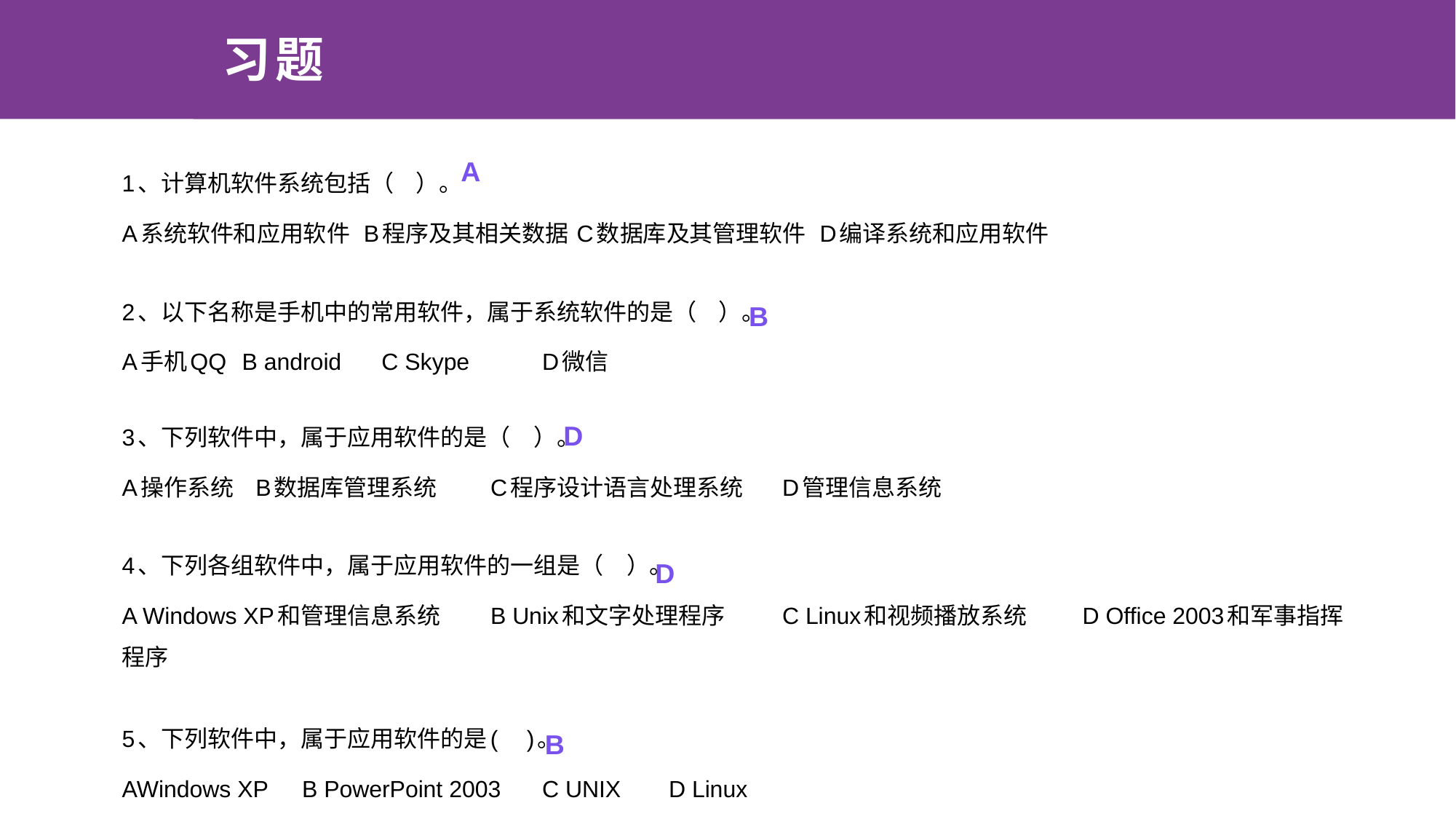

# 习题
1、计算机软件系统包括（A）。
A系统软件和应用软件  B程序及其相关数据 C数据库及其管理软件  D编译系统和应用软件

2、以下名称是手机中的常用软件，属于系统软件的是（B）。
A手机QQ  	B android	   C Skype		D微信

3、下列软件中，属于应用软件的是（D）。
A操作系统	  B数据库管理系统	 C程序设计语言处理系统	D管理信息系统

4、下列各组软件中，属于应用软件的一组是（D）。
A Windows XP和管理信息系统	 B Unix和文字处理程序	C Linux和视频播放系统	D Office 2003和军事指挥程序

5、下列软件中，属于应用软件的是( B )。
AWindows XP 	B PowerPoint 2003	C UNIX	 D Linux
A
B
D
D
B